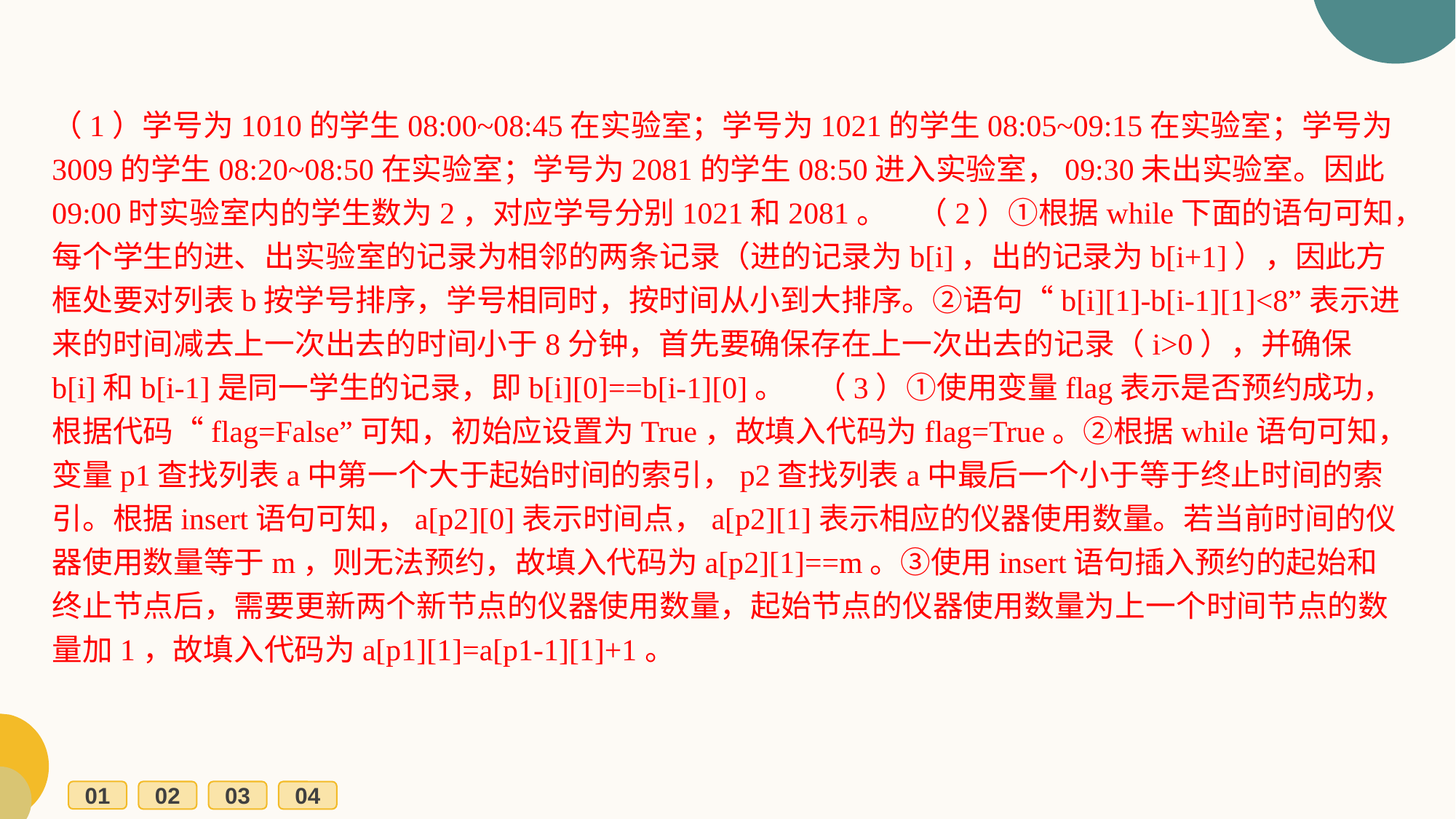

（1）学号为1010的学生08:00~08:45在实验室；学号为1021的学生08:05~09:15在实验室；学号为3009的学生08:20~08:50在实验室；学号为2081的学生08:50进入实验室，09:30未出实验室。因此09:00时实验室内的学生数为2，对应学号分别1021和2081。　（2）①根据while下面的语句可知，每个学生的进、出实验室的记录为相邻的两条记录（进的记录为b[i]，出的记录为b[i+1]），因此方框处要对列表b按学号排序，学号相同时，按时间从小到大排序。②语句“b[i][1]-b[i-1][1]<8”表示进来的时间减去上一次出去的时间小于8分钟，首先要确保存在上一次出去的记录（i>0），并确保b[i]和b[i-1]是同一学生的记录，即b[i][0]==b[i-1][0]。　（3）①使用变量flag表示是否预约成功，根据代码“flag=False”可知，初始应设置为True，故填入代码为flag=True。②根据while语句可知，变量p1查找列表a中第一个大于起始时间的索引，p2查找列表a中最后一个小于等于终止时间的索引。根据insert语句可知，a[p2][0]表示时间点，a[p2][1]表示相应的仪器使用数量。若当前时间的仪器使用数量等于m，则无法预约，故填入代码为a[p2][1]==m。③使用insert语句插入预约的起始和终止节点后，需要更新两个新节点的仪器使用数量，起始节点的仪器使用数量为上一个时间节点的数量加1，故填入代码为a[p1][1]=a[p1-1][1]+1。